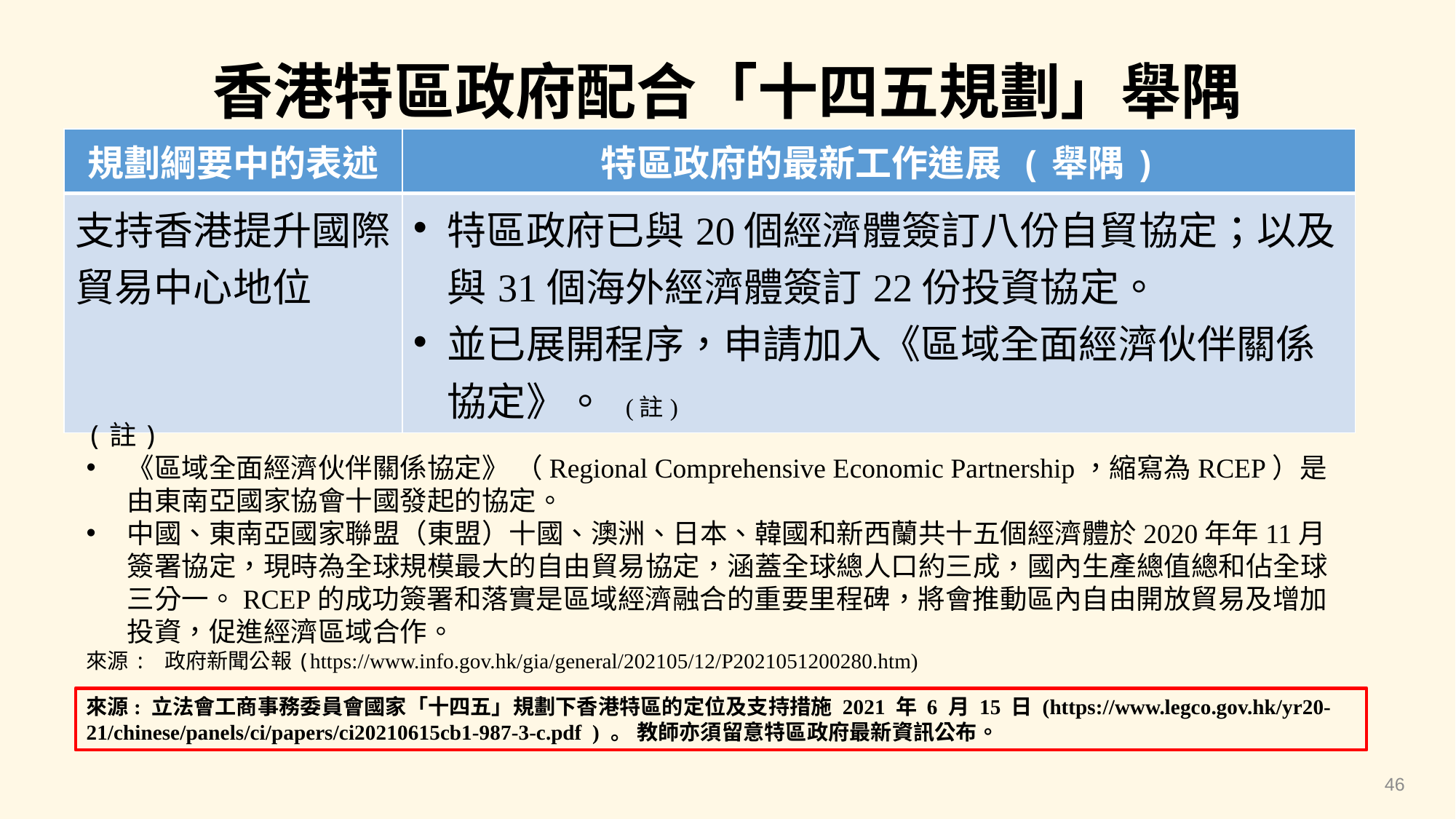

# 香港特區政府配合「十四五規劃」舉隅
| 規劃綱要中的表述 | 特區政府的最新工作進展 (舉隅) |
| --- | --- |
| 支持香港提升國際貿易中心地位 | 特區政府已與20個經濟體簽訂八份自貿協定；以及與31個海外經濟體簽訂22份投資協定。 並已展開程序，申請加入《區域全面經濟伙伴關係協定》。 (註) |
(註)
《區域全面經濟伙伴關係協定》 （Regional Comprehensive Economic Partnership，縮寫為RCEP）是由東南亞國家協會十國發起的協定。
中國、東南亞國家聯盟（東盟）十國、澳洲、日本、韓國和新西蘭共十五個經濟體於2020年年11月簽署協定，現時為全球規模最大的自由貿易協定，涵蓋全球總人口約三成，國內生產總值總和佔全球三分一。RCEP的成功簽署和落實是區域經濟融合的重要里程碑，將會推動區內自由開放貿易及增加投資，促進經濟區域合作。
來源: 政府新聞公報(https://www.info.gov.hk/gia/general/202105/12/P2021051200280.htm)
來源: 立法會工商事務委員會國家「十四五」規劃下香港特區的定位及支持措施 2021 年 6 月 15 日 (https://www.legco.gov.hk/yr20-21/chinese/panels/ci/papers/ci20210615cb1-987-3-c.pdf  ) 。 教師亦須留意特區政府最新資訊公布。